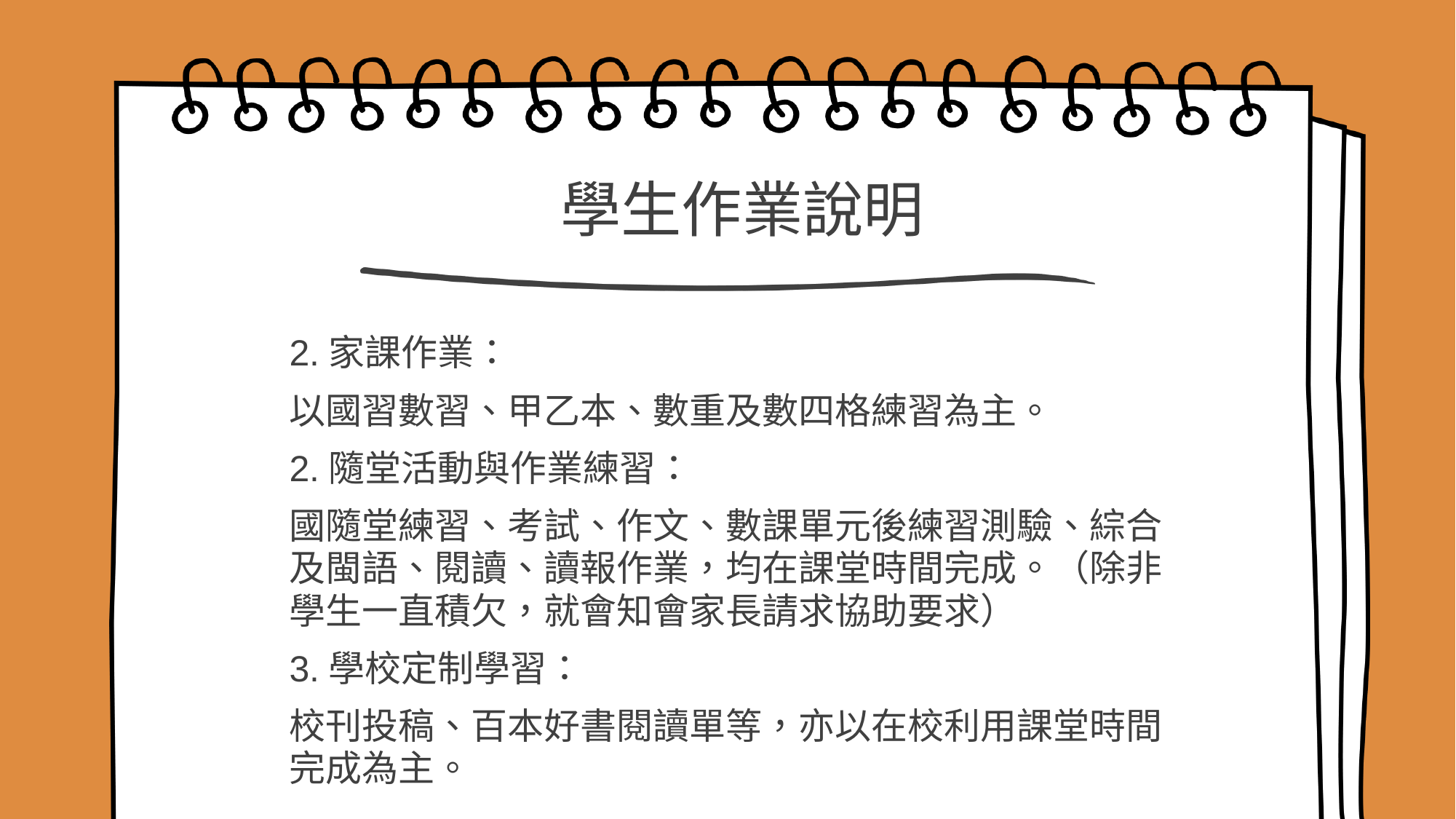

# 學生作業說明
2.家課作業：
以國習數習、甲乙本、數重及數四格練習為主。
2.隨堂活動與作業練習：
國隨堂練習、考試、作文、數課單元後練習測驗、綜合及閩語、閱讀、讀報作業，均在課堂時間完成。（除非學生一直積欠，就會知會家長請求協助要求）
3.學校定制學習：
校刊投稿、百本好書閱讀單等，亦以在校利用課堂時間完成為主。